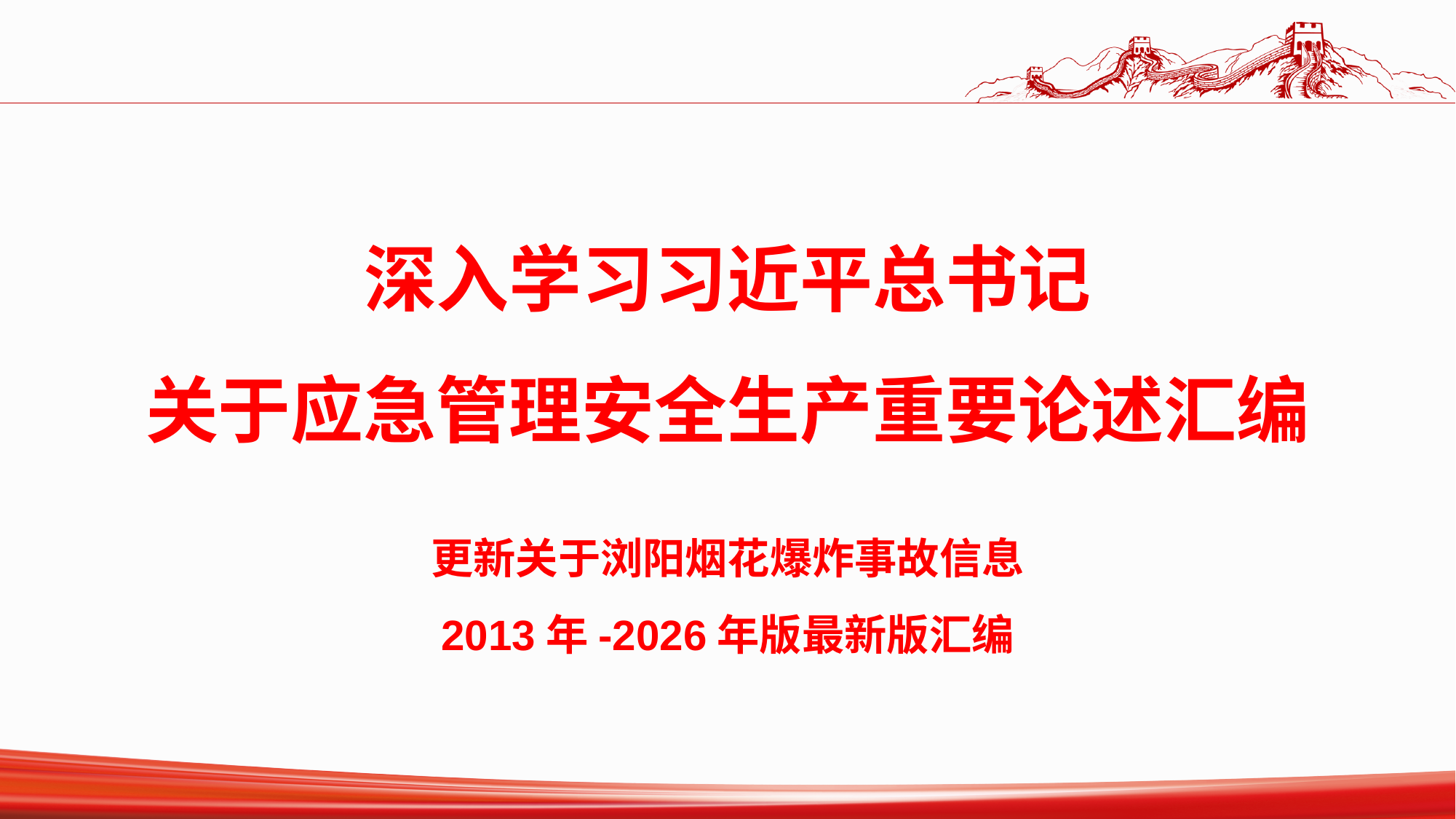

深入学习习近平总书记
关于应急管理安全生产重要论述汇编
更新关于浏阳烟花爆炸事故信息
2013年-2026年版最新版汇编